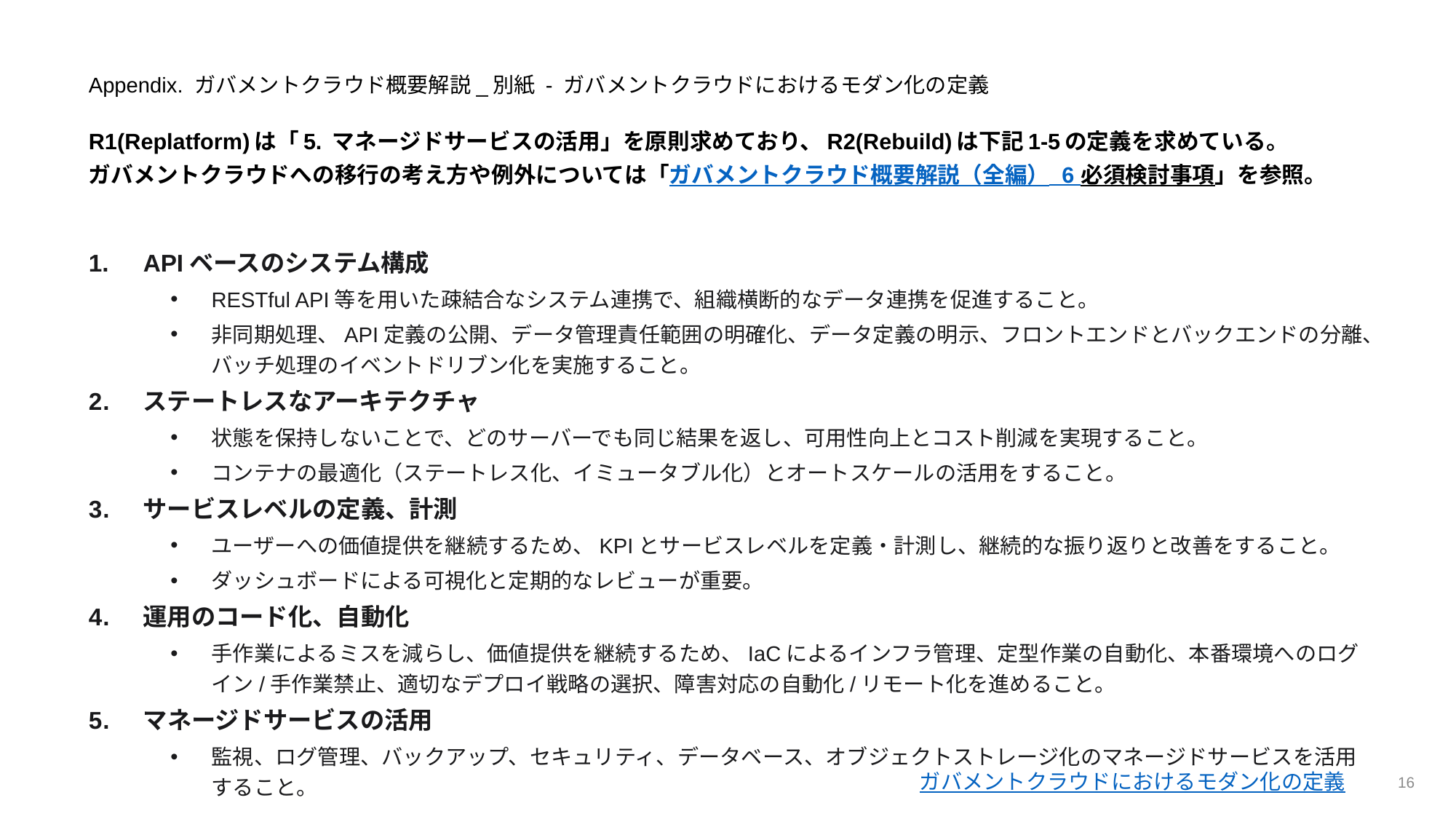

# Appendix. ガバメントクラウド概要解説_別紙 - ガバメントクラウドにおけるモダン化の定義
R1(Replatform)は「5. マネージドサービスの活用」を原則求めており、R2(Rebuild)は下記1-5の定義を求めている。
ガバメントクラウドへの移行の考え方や例外については「ガバメントクラウド概要解説（全編）_6 必須検討事項」を参照。
APIベースのシステム構成
RESTful API等を用いた疎結合なシステム連携で、組織横断的なデータ連携を促進すること。
非同期処理、API定義の公開、データ管理責任範囲の明確化、データ定義の明示、フロントエンドとバックエンドの分離、バッチ処理のイベントドリブン化を実施すること。
ステートレスなアーキテクチャ
状態を保持しないことで、どのサーバーでも同じ結果を返し、可用性向上とコスト削減を実現すること。
コンテナの最適化（ステートレス化、イミュータブル化）とオートスケールの活用をすること。
サービスレベルの定義、計測
ユーザーへの価値提供を継続するため、KPIとサービスレベルを定義・計測し、継続的な振り返りと改善をすること。
ダッシュボードによる可視化と定期的なレビューが重要。
運用のコード化、自動化
手作業によるミスを減らし、価値提供を継続するため、IaCによるインフラ管理、定型作業の自動化、本番環境へのログイン/手作業禁止、適切なデプロイ戦略の選択、障害対応の自動化/リモート化を進めること。
マネージドサービスの活用
監視、ログ管理、バックアップ、セキュリティ、データベース、オブジェクトストレージ化のマネージドサービスを活用すること。
16
ガバメントクラウドにおけるモダン化の定義